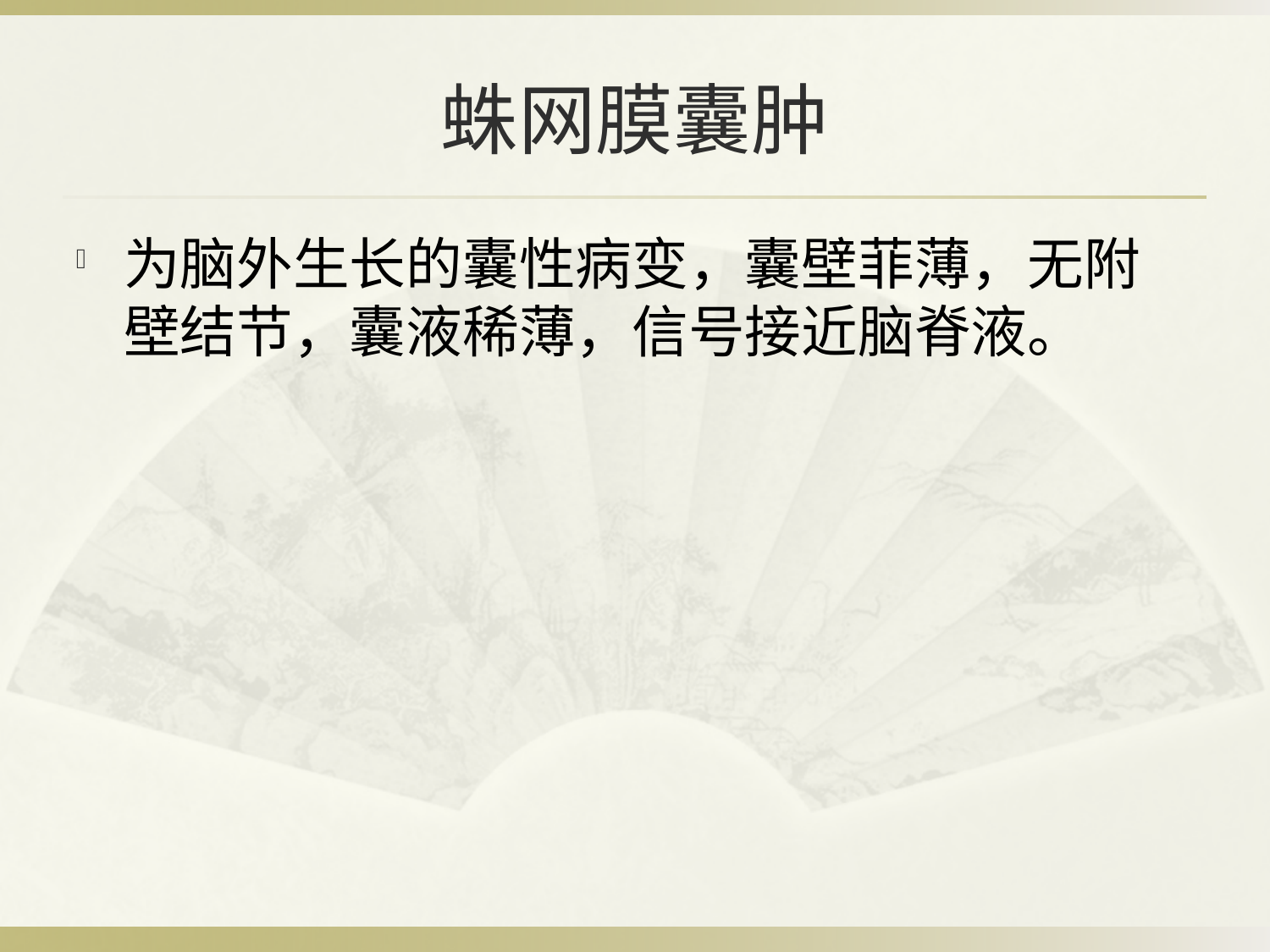

# 蛛网膜囊肿
为脑外生长的囊性病变，囊壁菲薄，无附壁结节，囊液稀薄，信号接近脑脊液。